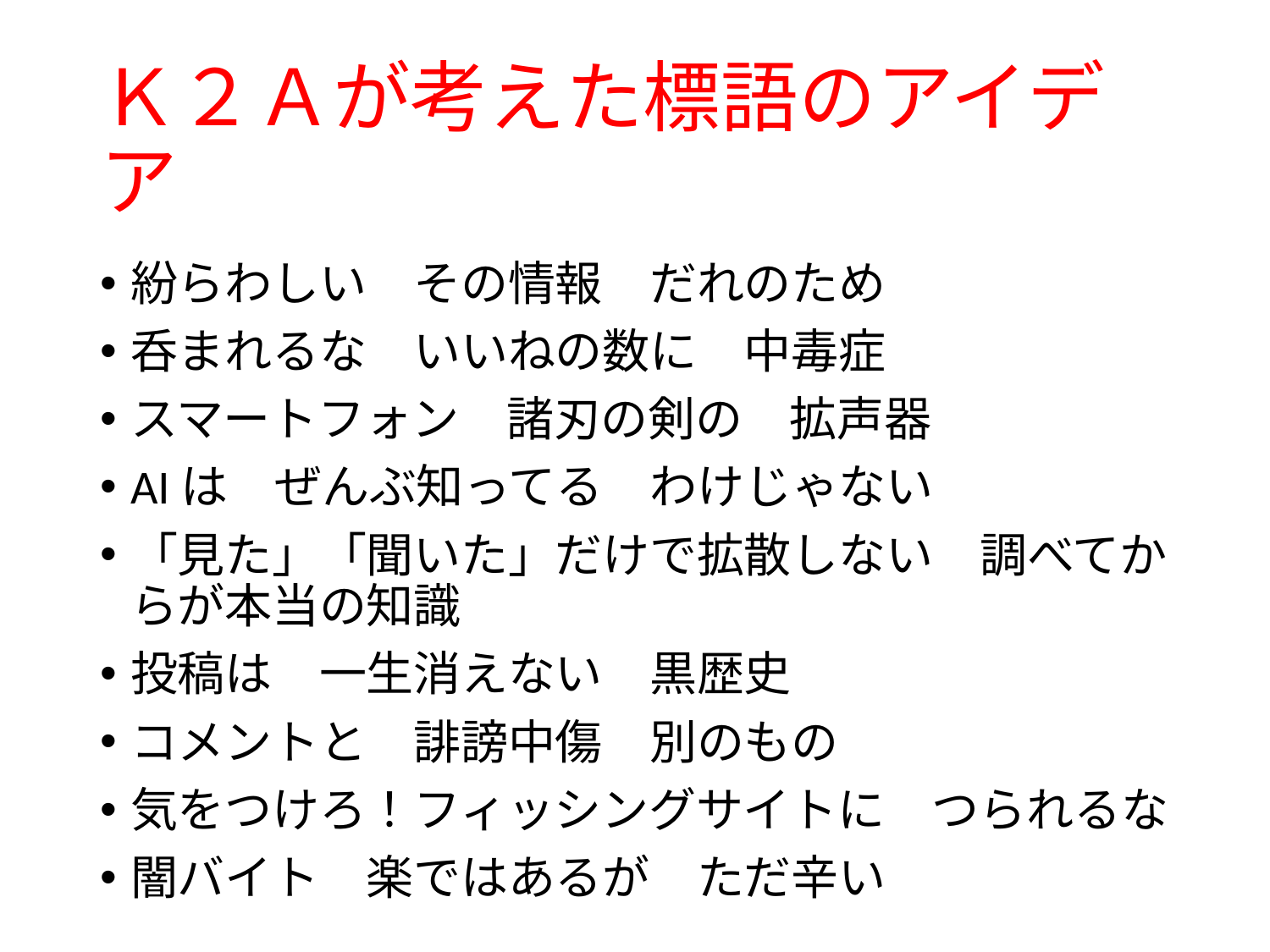

# Ｋ２Ａが考えた標語のアイデア
紛らわしい　その情報　だれのため
呑まれるな　いいねの数に　中毒症
スマートフォン　諸刃の剣の　拡声器
AIは　ぜんぶ知ってる　わけじゃない
「見た」「聞いた」だけで拡散しない　調べてからが本当の知識
投稿は　一生消えない　黒歴史
コメントと　誹謗中傷　別のもの
気をつけろ！フィッシングサイトに　つられるな
闇バイト　楽ではあるが　ただ辛い